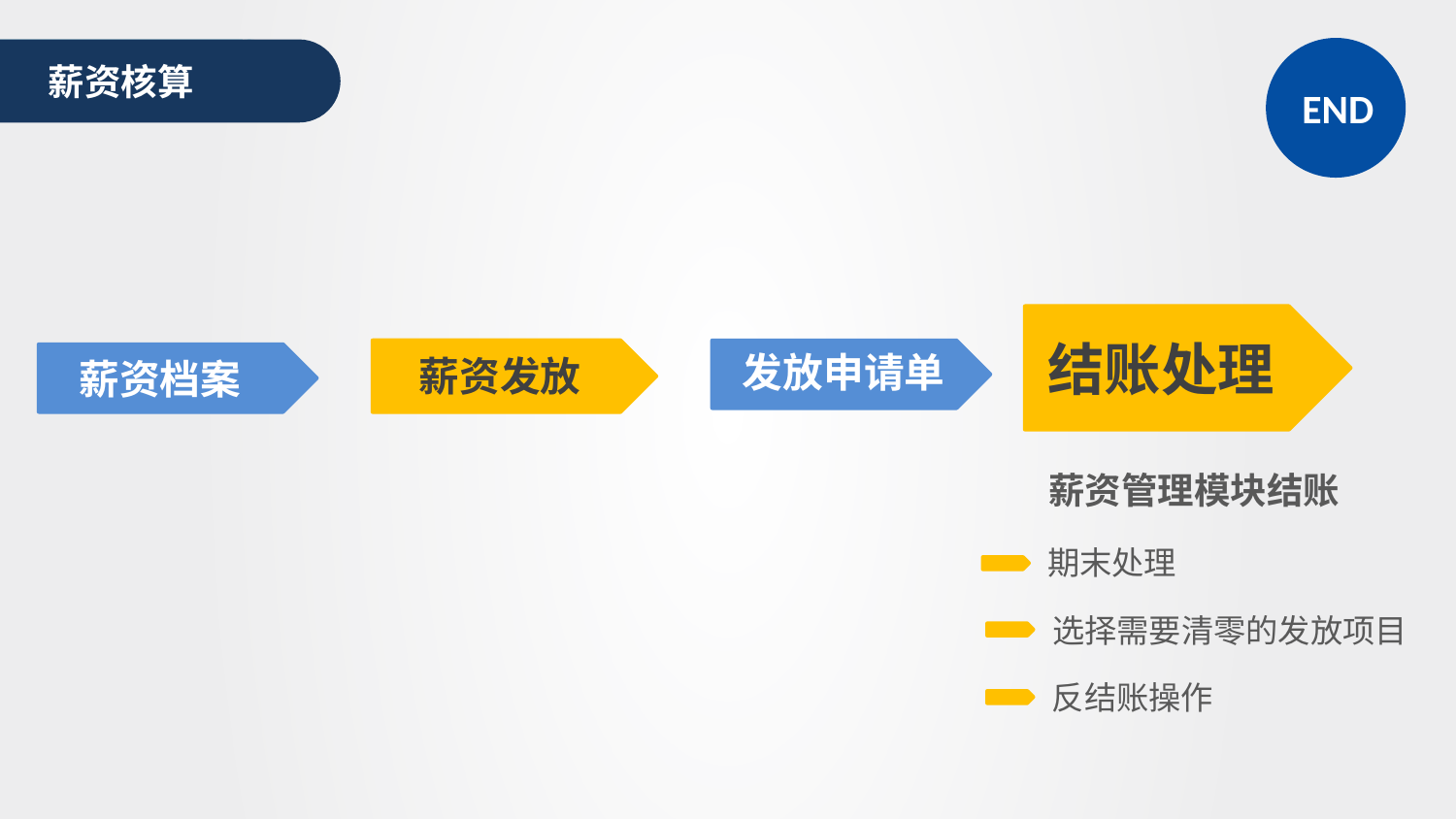

薪资核算
END

结账处理
发放申请单

薪资发放
薪资档案
薪资管理模块结账
期末处理

选择需要清零的发放项目

反结账操作